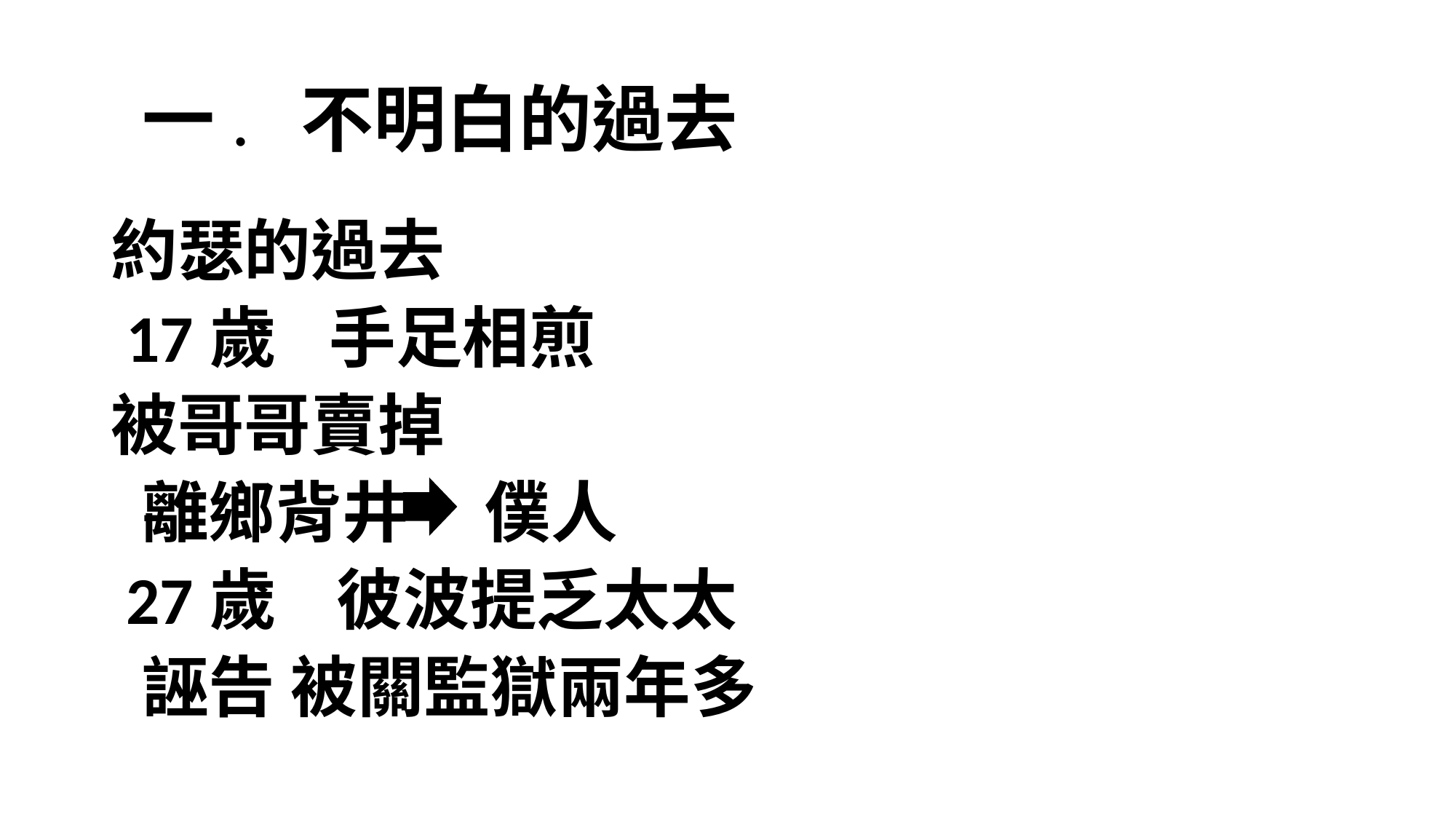

# 一.  不明白的過去
約瑟的過去
 17歲	手足相煎
被哥哥賣掉
 離鄉背井     僕人
 27歲    彼波提乏太太
 誣告 被關監獄兩年多